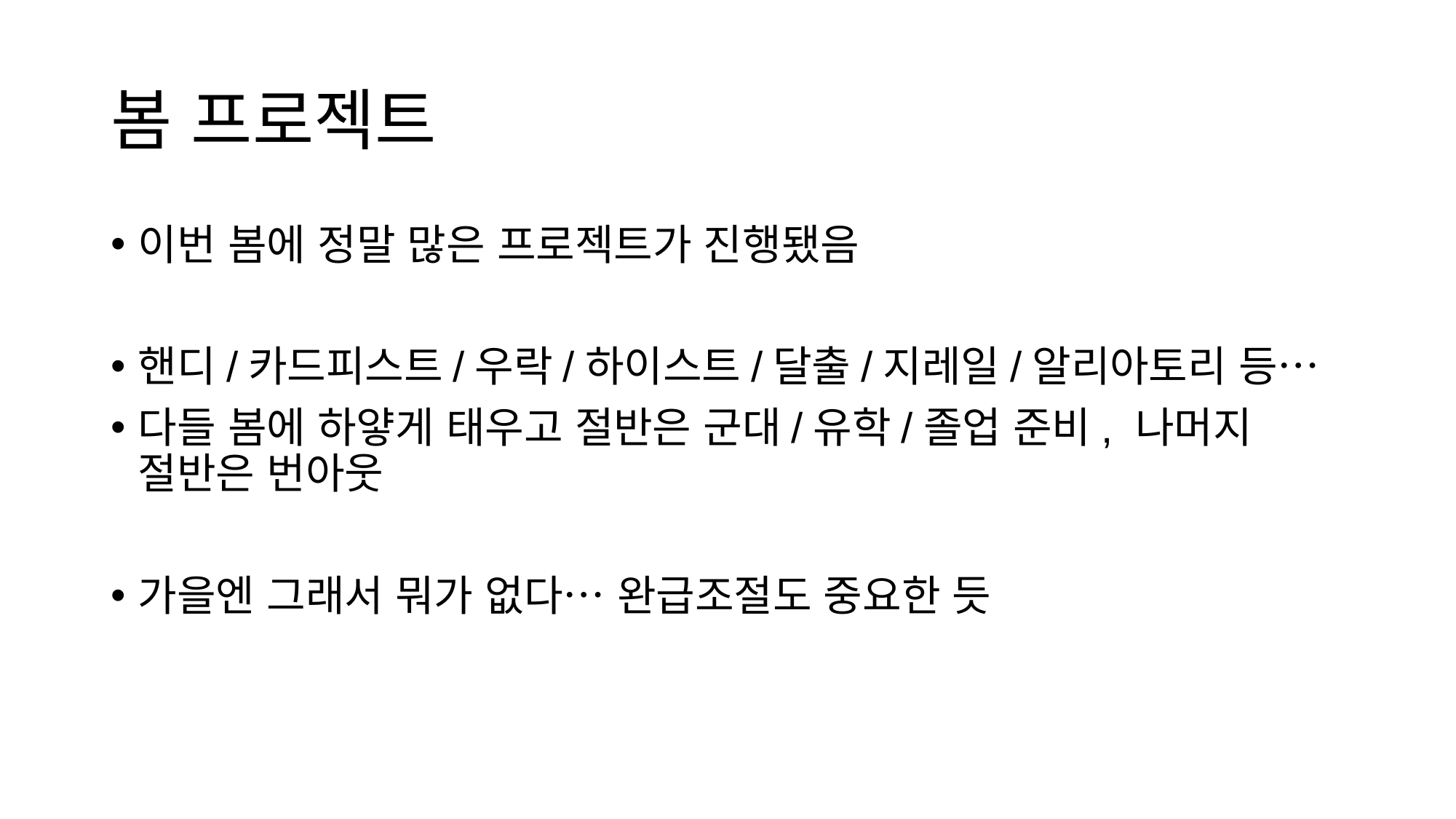

# 봄 프로젝트
이번 봄에 정말 많은 프로젝트가 진행됐음

핸디/카드피스트/우락/하이스트/달출/지레일/알리아토리 등…
다들 봄에 하얗게 태우고 절반은 군대/유학/졸업 준비, 나머지 절반은 번아웃

가을엔 그래서 뭐가 없다… 완급조절도 중요한 듯